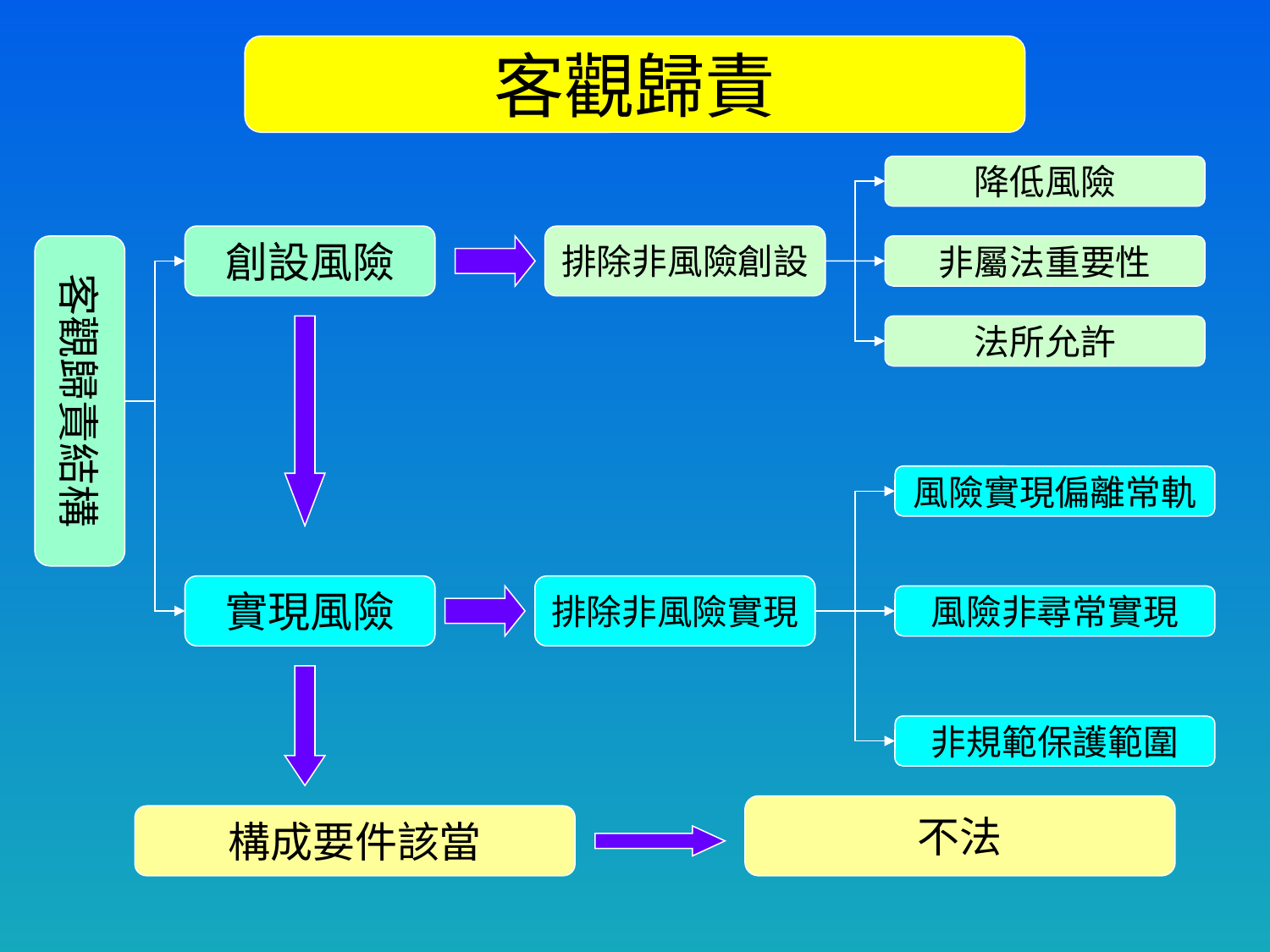

客觀歸責
降低風險
創設風險
排除非風險創設
客觀歸責結構

非屬法重要性

法所允許
風險實現偏離常軌
實現風險
排除非風險實現

風險非尋常實現

非規範保護範圍
不法
構成要件該當